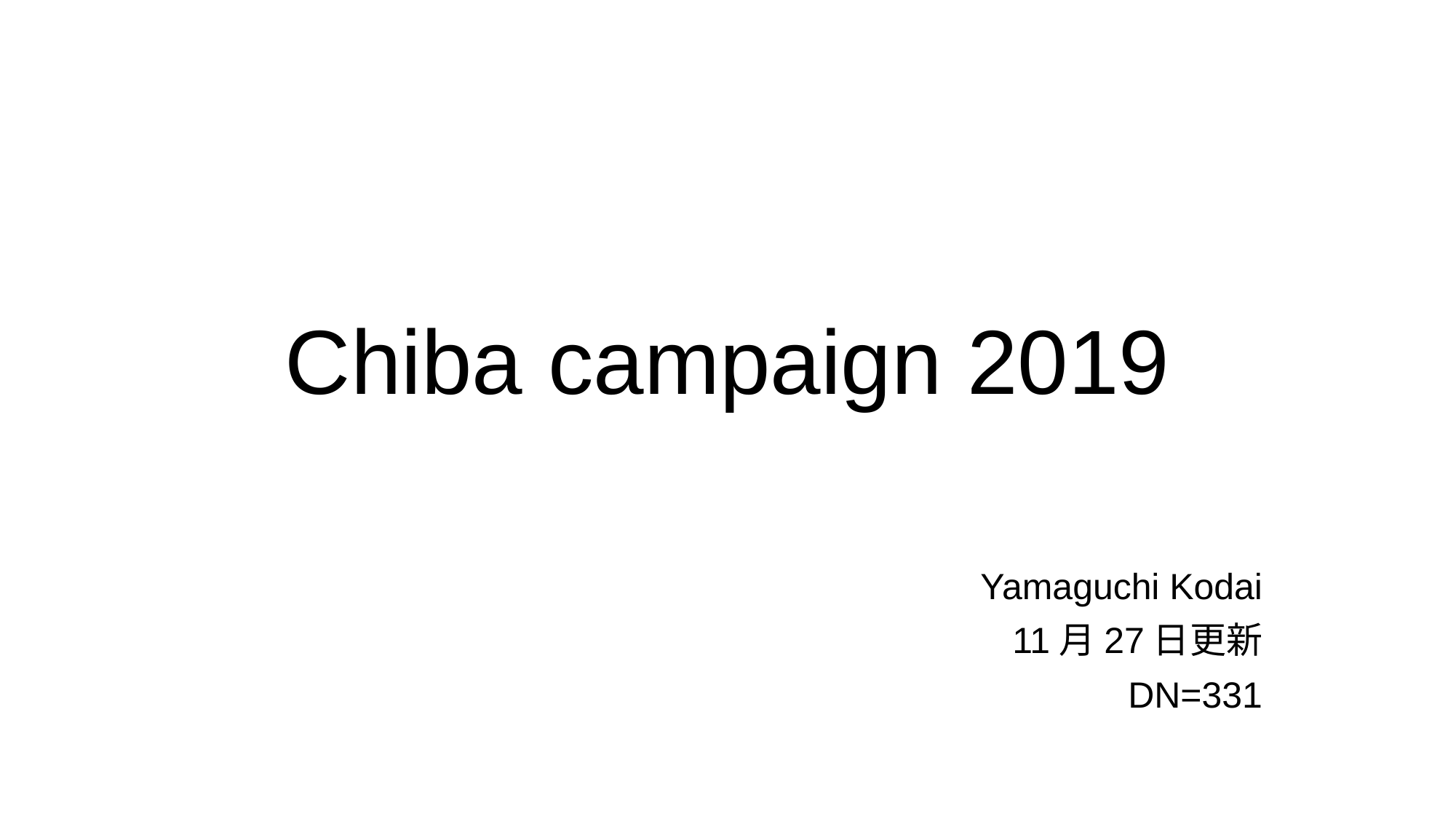

# Chiba campaign 2019
Yamaguchi Kodai
11月27日更新
DN=331